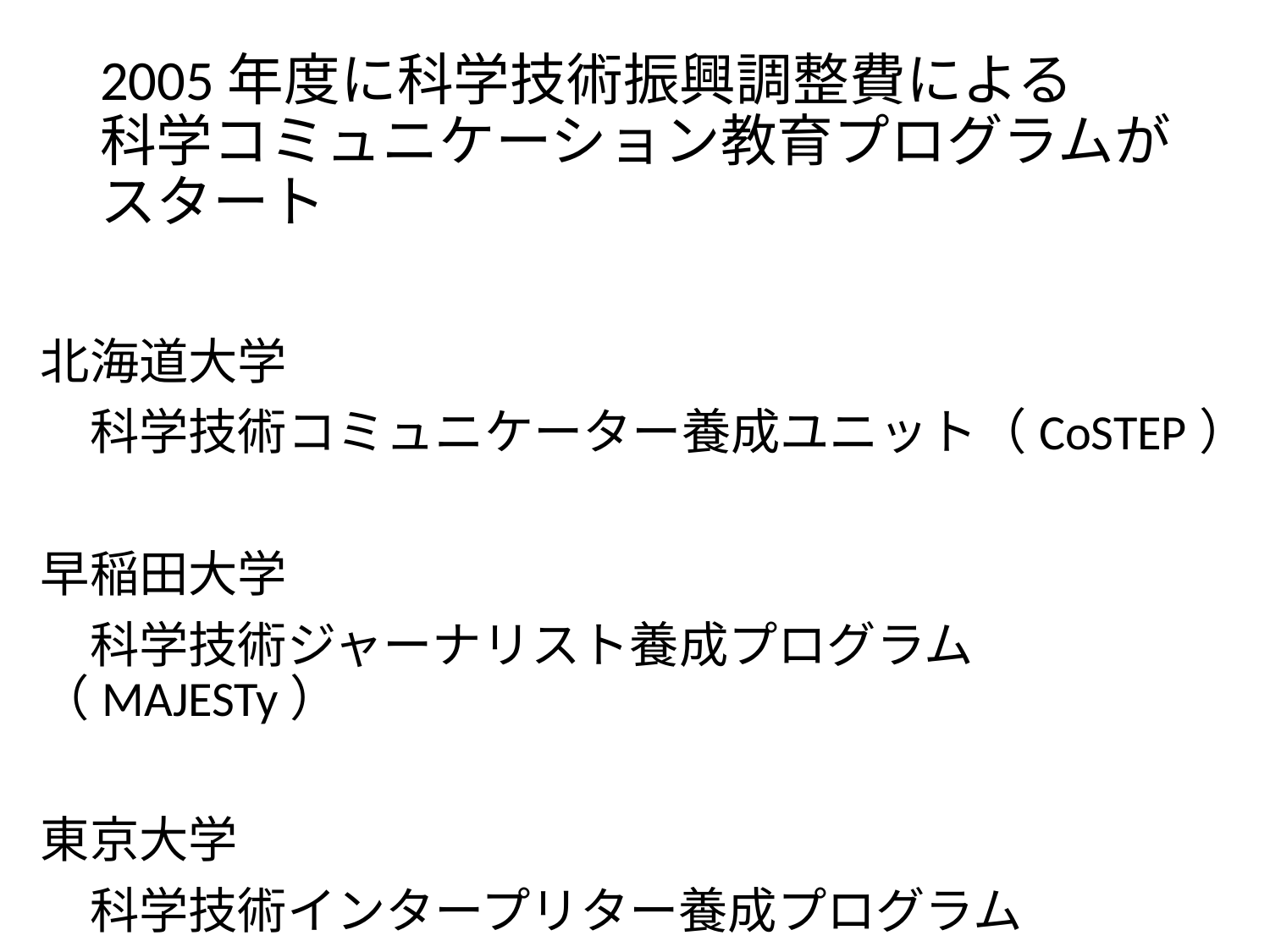

# 2005年度に科学技術振興調整費による 科学コミュニケーション教育プログラムが スタート

北海道大学
　科学技術コミュニケーター養成ユニット（CoSTEP）

早稲田大学
　科学技術ジャーナリスト養成プログラム（MAJESTy）

東京大学
　科学技術インタープリター養成プログラム